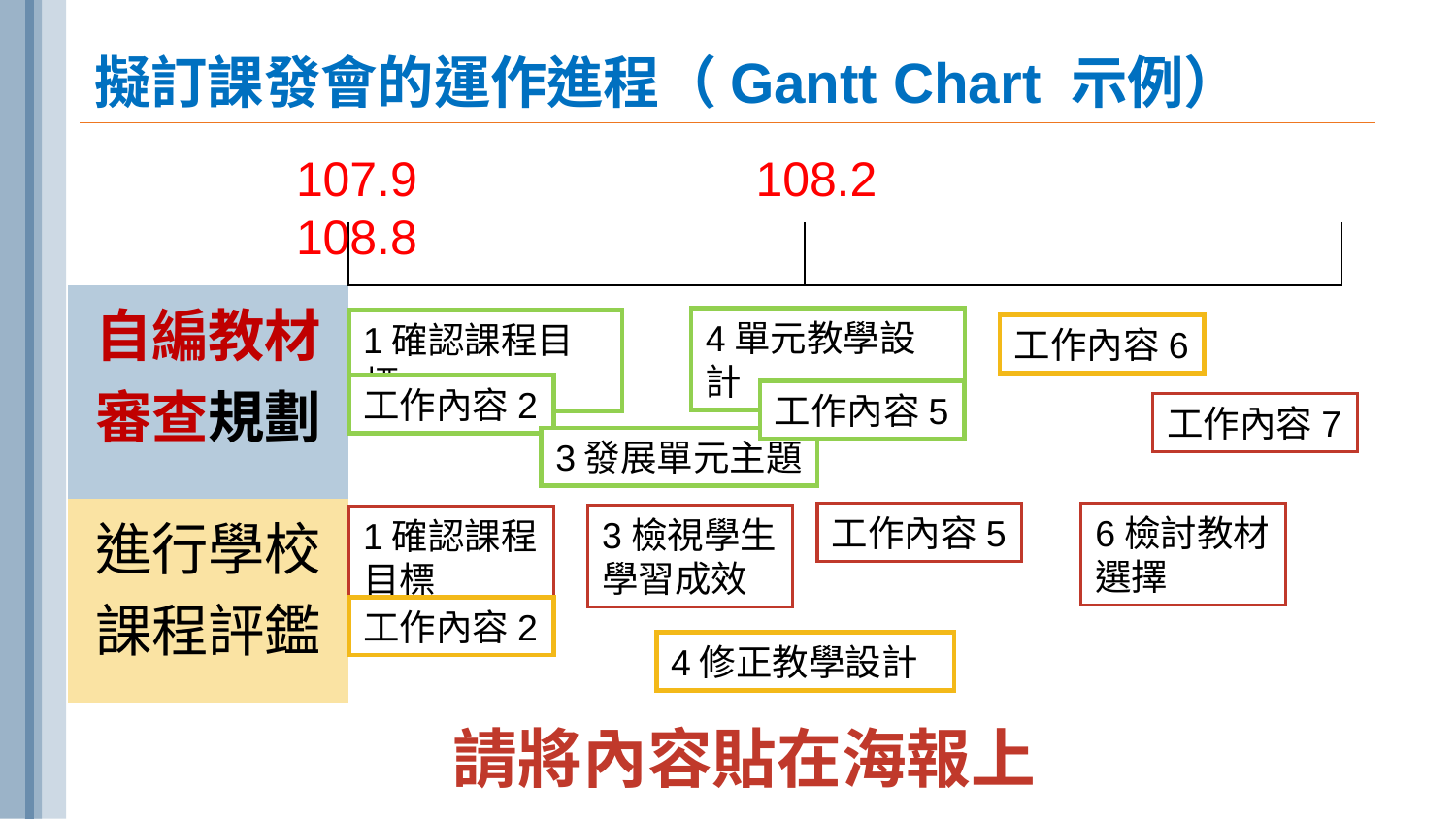

# 擬訂課發會的運作進程（Gantt Chart 示例）
107.9                         108.2                                 108.8
|  |  |  |  |
| --- | --- | --- | --- |
| 自編教材審查規劃 |  |  |  |
| 進行學校課程評鑑 |  |  |  |
4單元教學設計
1確認課程目標
工作內容6
工作內容2
工作內容5
工作內容7
3發展單元主題
工作內容5
6檢討教材選擇
3檢視學生學習成效
1確認課程目標
工作內容2
4修正教學設計
請將內容貼在海報上